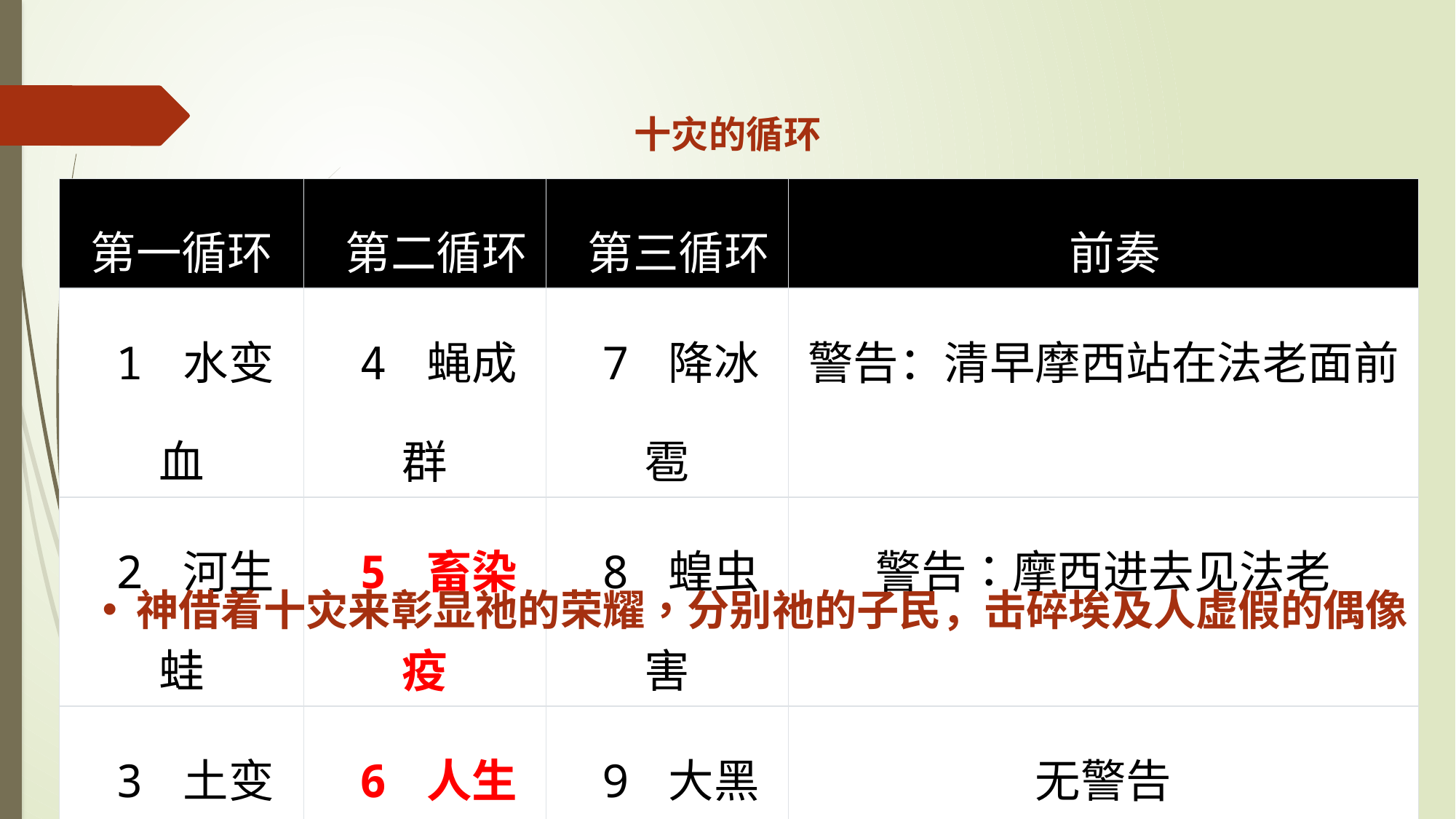

十灾的循环
| 第一循环 | 第二循环 | 第三循环 | 前奏 |
| --- | --- | --- | --- |
| 1 水变血 | 4 蝇成群 | 7 降冰雹 | 警告：清早摩西站在法老面前 |
| 2 河生蛙 | 5 畜染疫 | 8 蝗虫害 | 警告：摩西进去见法老 |
| 3 土变虱 | 6 人生疮 | 9 大黑暗 | 无警告 |
神借着十灾来彰显祂的荣耀，分别祂的子民，击碎埃及人虚假的偶像